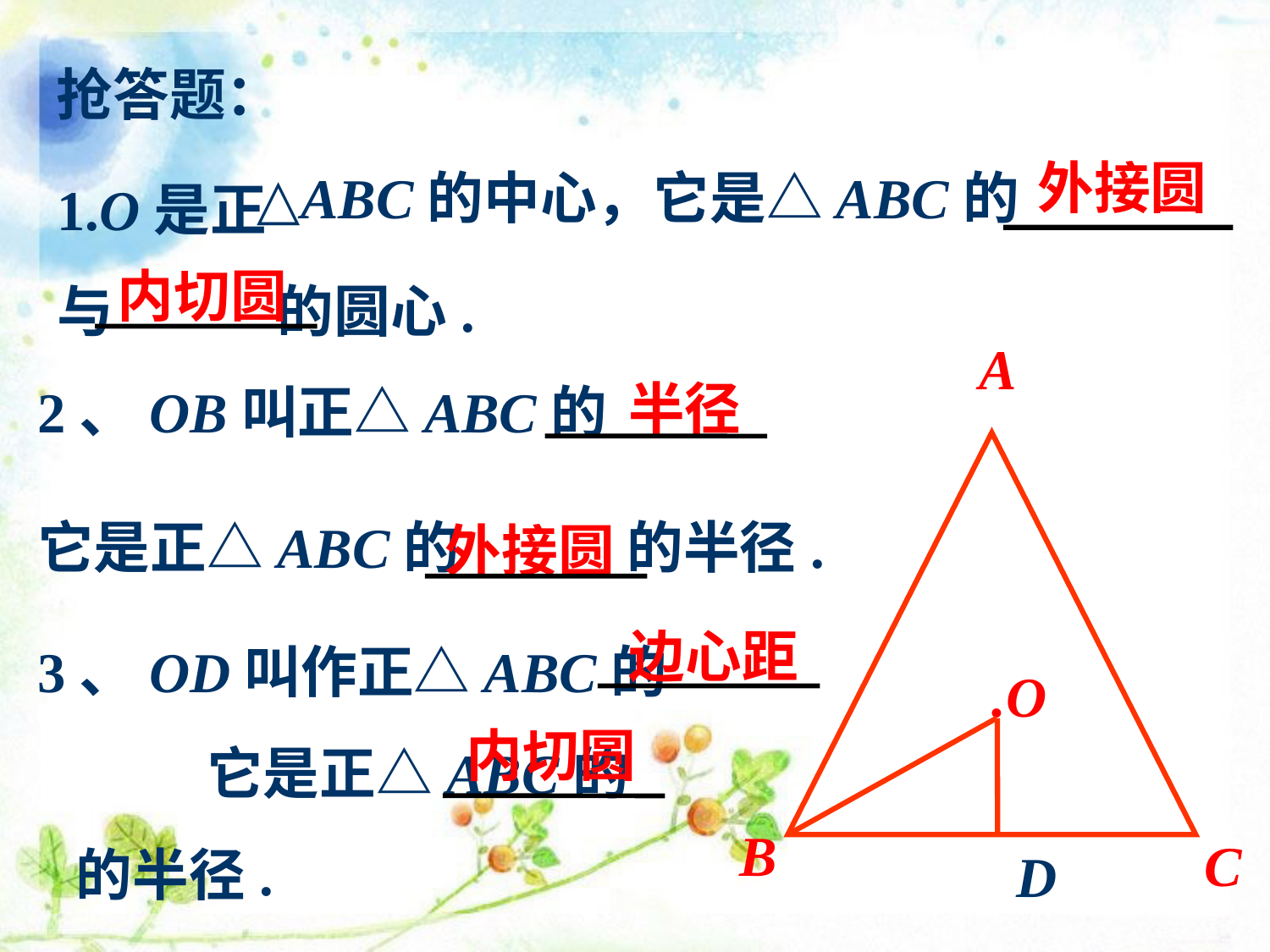

抢答题：
1.O是正
与　　    的圆心.
外接圆
△ABC的中心，它是△ABC的

内切圆

A

　.O

B
C
半径
2、OB叫正△ABC的

它是正△ABC的             的半径.

外接圆

3、OD叫作正△ABC的　　　　　它是正△ABC的                 的半径.
边心距

内切圆

D